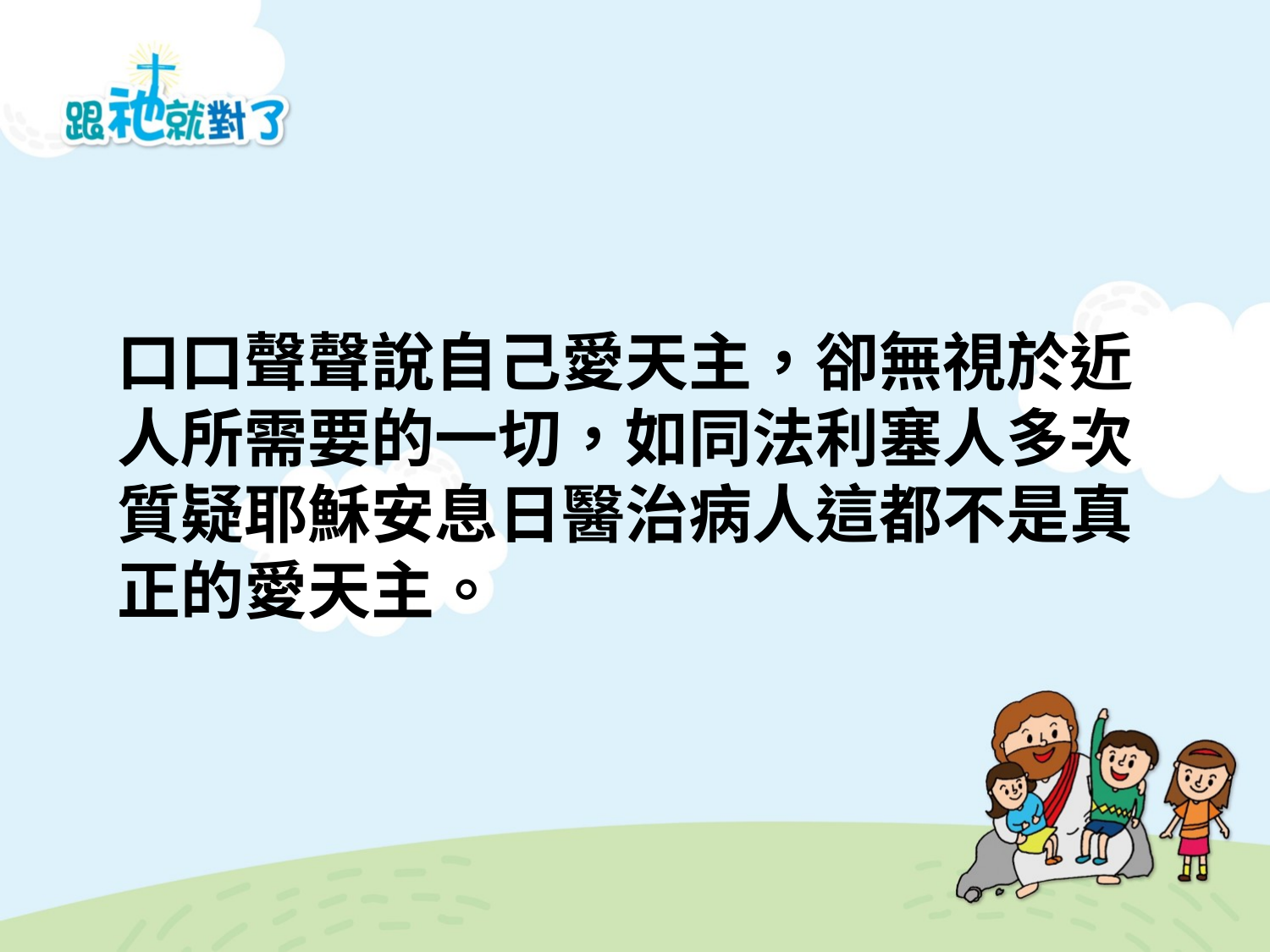

口口聲聲說自己愛天主，卻無視於近人所需要的一切，如同法利塞人多次質疑耶穌安息日醫治病人這都不是真正的愛天主。